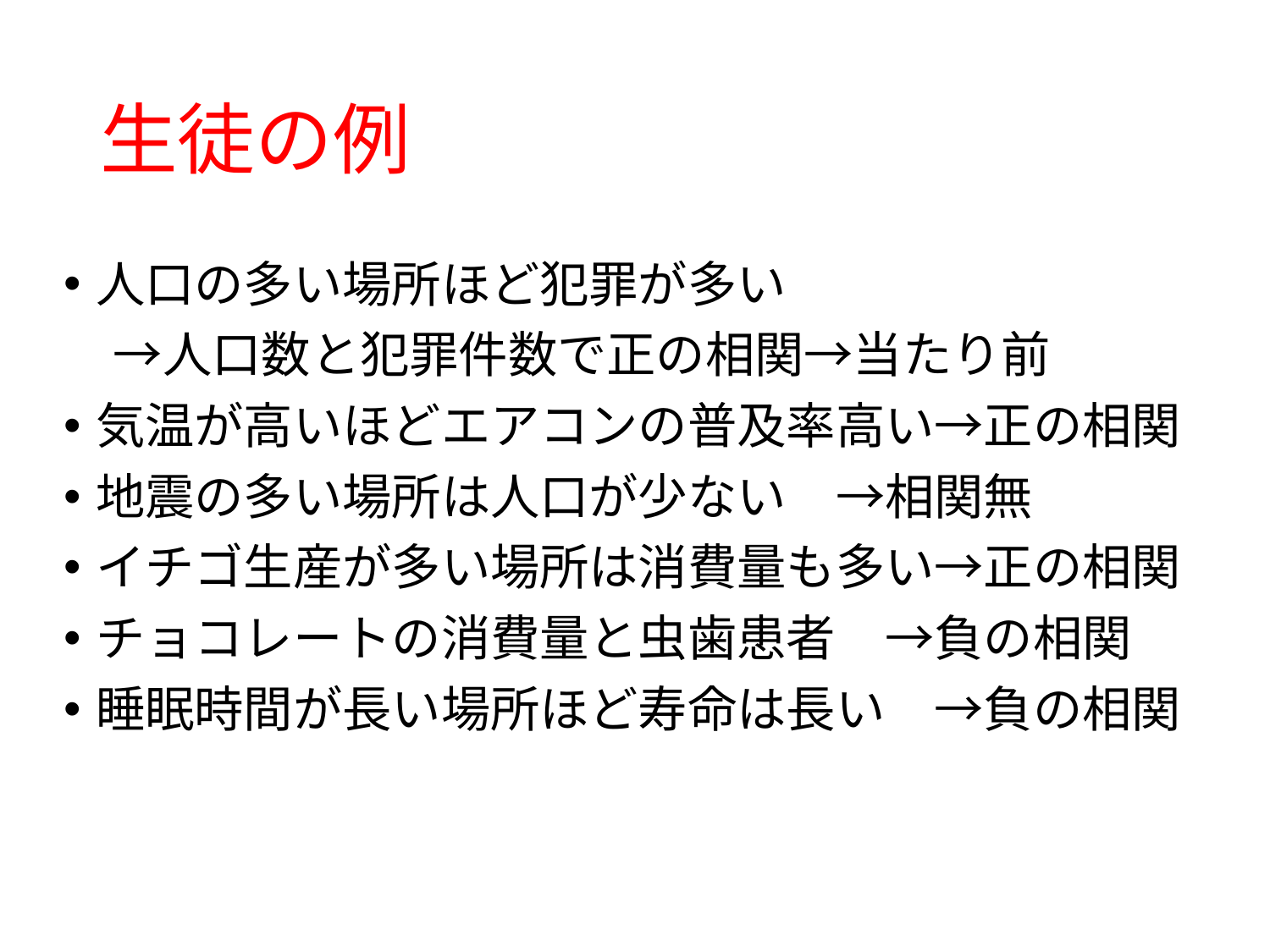

# 生徒の例
人口の多い場所ほど犯罪が多い
　→人口数と犯罪件数で正の相関→当たり前
気温が高いほどエアコンの普及率高い→正の相関
地震の多い場所は人口が少ない　→相関無
イチゴ生産が多い場所は消費量も多い→正の相関
チョコレートの消費量と虫歯患者　→負の相関
睡眠時間が長い場所ほど寿命は長い　→負の相関